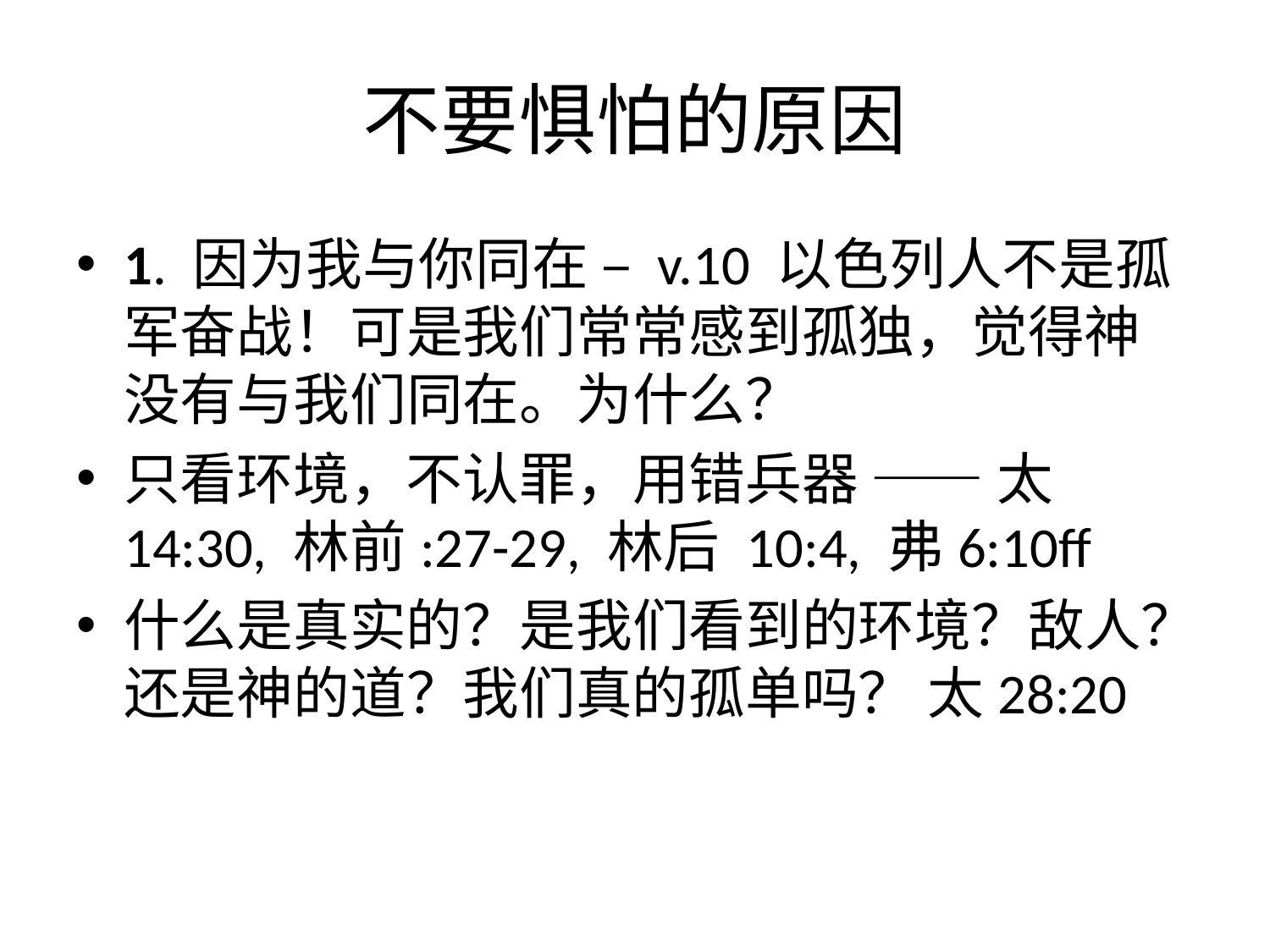

# 不要惧怕的原因
1. 因为我与你同在 – v.10 以色列人不是孤军奋战！可是我们常常感到孤独，觉得神没有与我们同在。为什么？
只看环境，不认罪，用错兵器 —— 太14:30, 林前:27-29, 林后 10:4, 弗6:10ff
什么是真实的？是我们看到的环境？敌人？还是神的道？我们真的孤单吗？ 太28:20